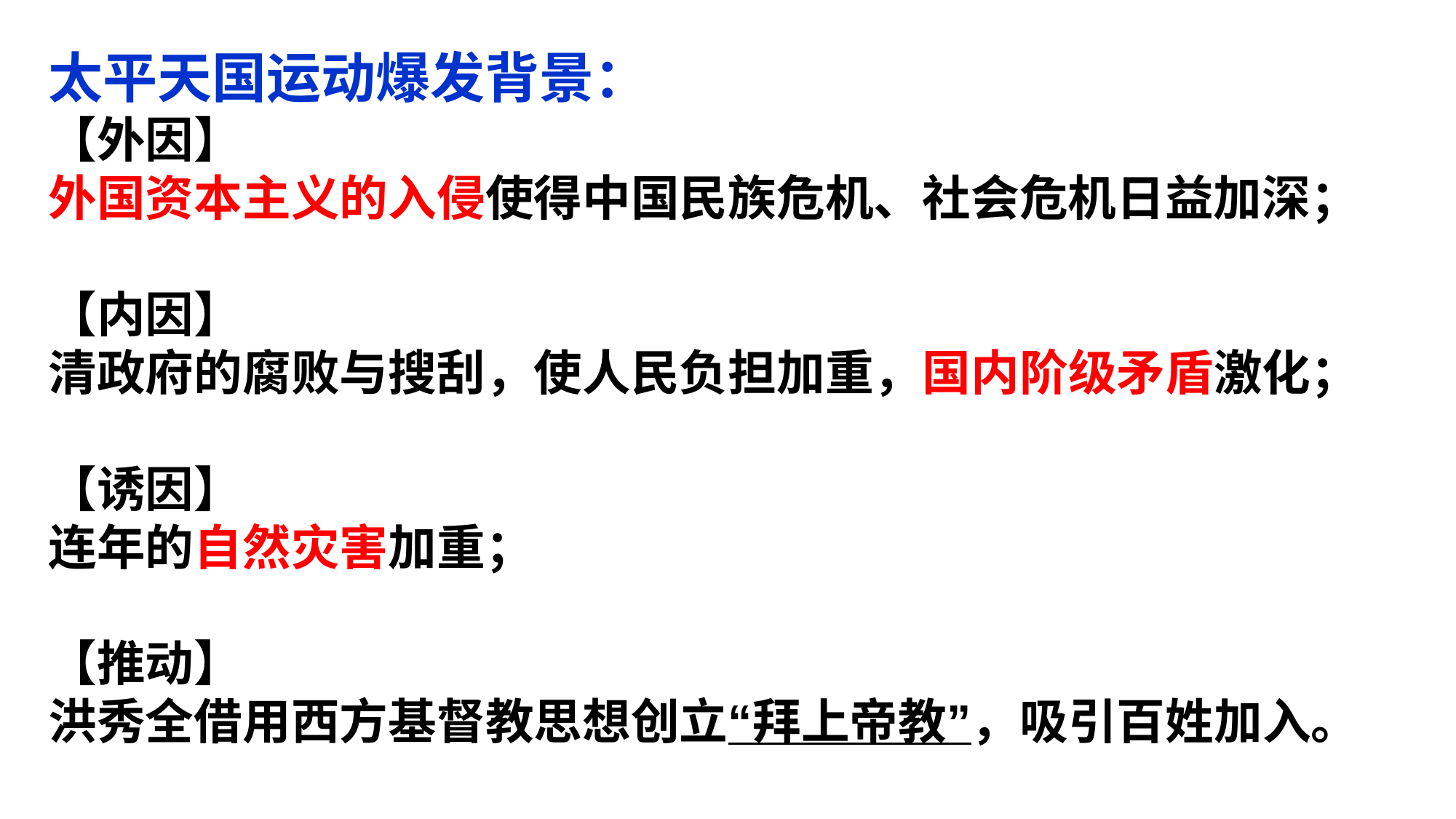

太平天国运动爆发背景：
【外因】
外国资本主义的入侵使得中国民族危机、社会危机日益加深；

【内因】
清政府的腐败与搜刮，使人民负担加重，国内阶级矛盾激化；

【诱因】
连年的自然灾害加重；

【推动】
洪秀全借用西方基督教思想创立“拜上帝教”，吸引百姓加入。